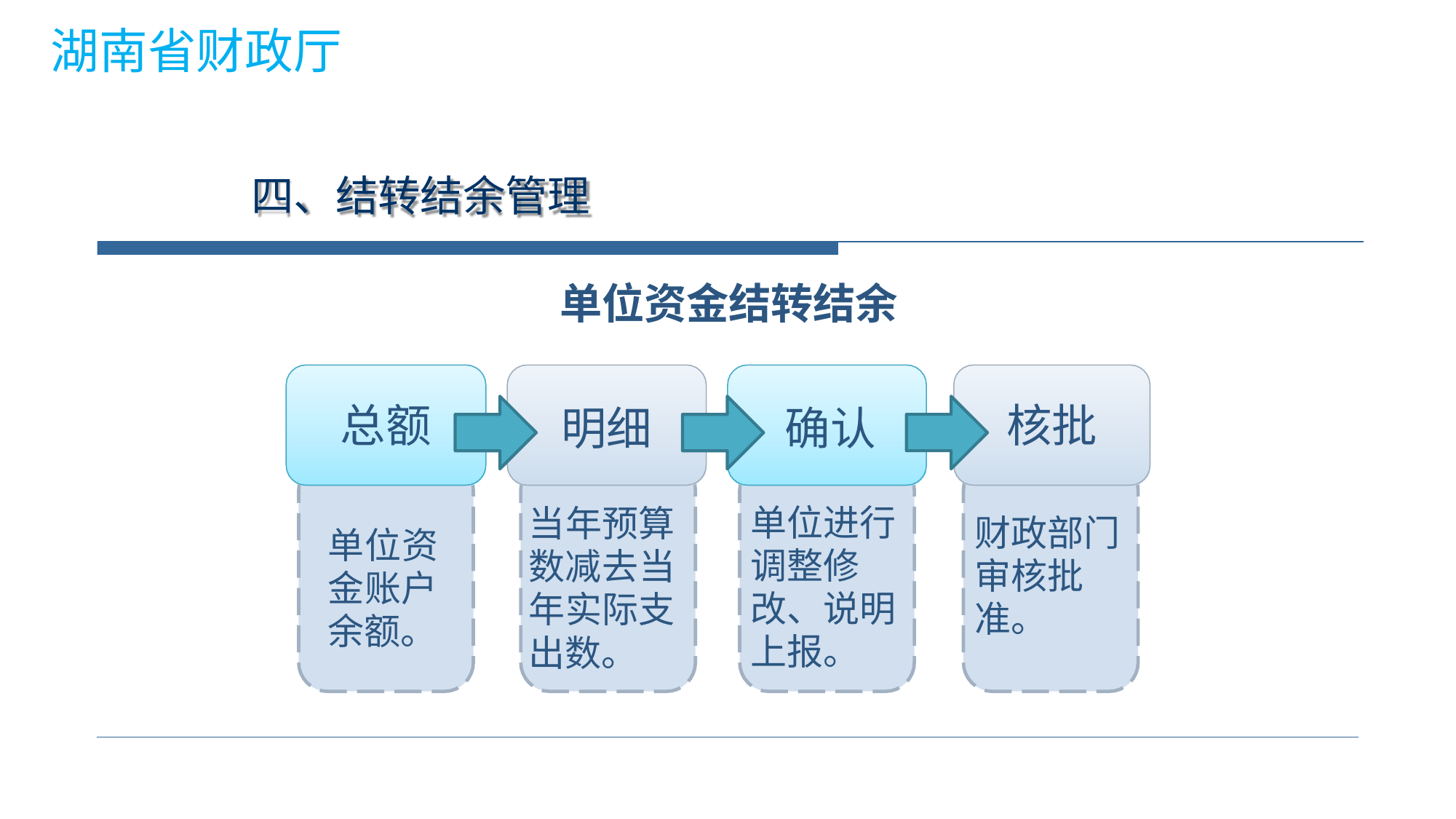

湖南省财政厅

# 四、结转结余管理
单位资金结转结余

明细	确认

总额
核批

单位进行 调整修 改、说明 上报。
当年预算 数减去当 年实际支 出数。
财政部门 审核批 准。
单位资 金账户 余额。

46